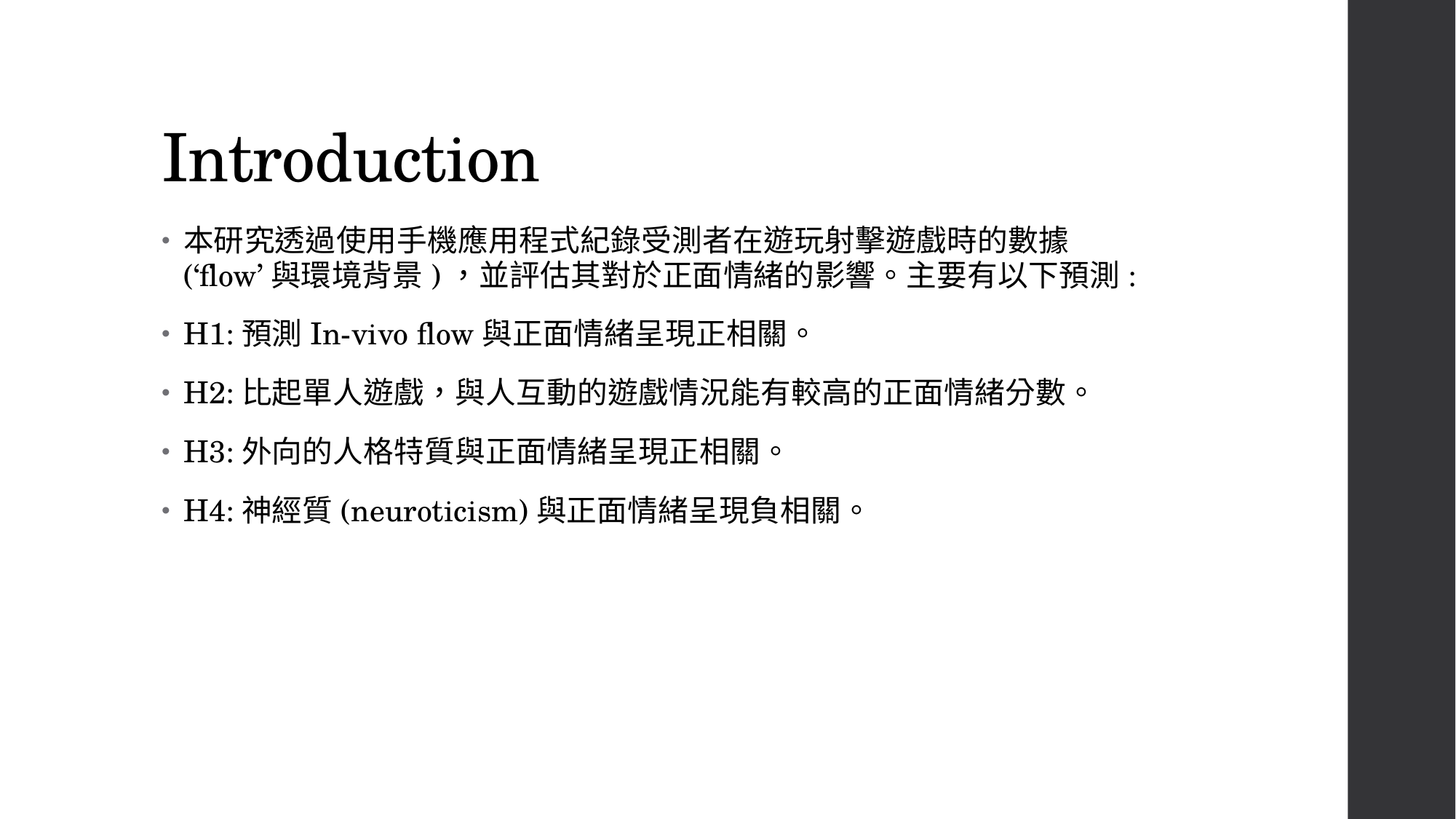

# Introduction
本研究透過使用手機應用程式紀錄受測者在遊玩射擊遊戲時的數據(‘flow’與環境背景)，並評估其對於正面情緒的影響。主要有以下預測:
H1:預測In-vivo flow與正面情緒呈現正相關。
H2:比起單人遊戲，與人互動的遊戲情況能有較高的正面情緒分數。
H3:外向的人格特質與正面情緒呈現正相關。
H4:神經質(neuroticism)與正面情緒呈現負相關。